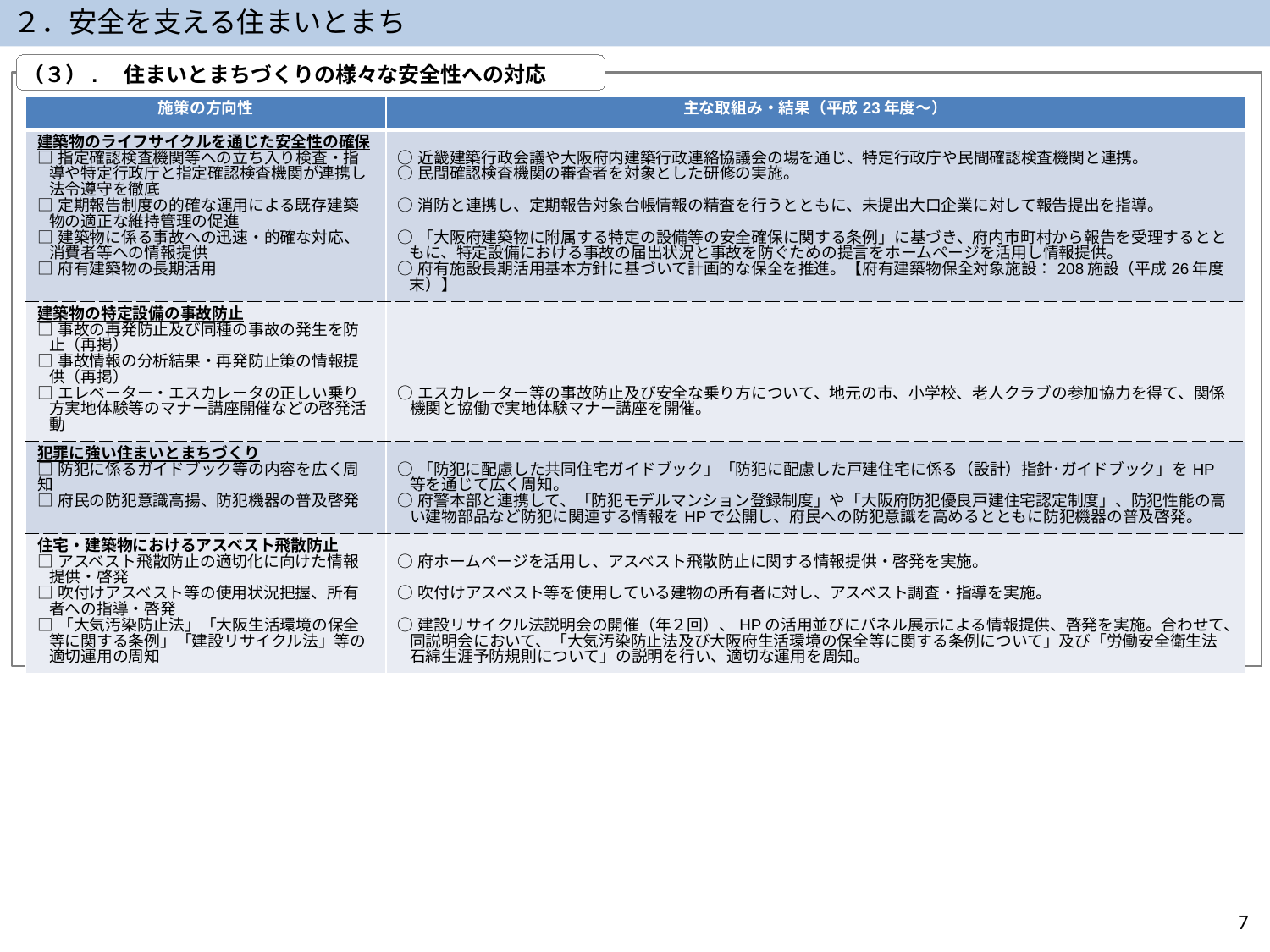

２．安全を支える住まいとまち
（３）.　住まいとまちづくりの様々な安全性への対応

| 施策の方向性 | 主な取組み・結果（平成23年度～） |
| --- | --- |
| 建築物のライフサイクルを通じた安全性の確保 □指定確認検査機関等への立ち入り検査・指導や特定行政庁と指定確認検査機関が連携し法令遵守を徹底 □定期報告制度の的確な運用による既存建築物の適正な維持管理の促進 □建築物に係る事故への迅速・的確な対応、消費者等への情報提供 □府有建築物の長期活用 | ○近畿建築行政会議や大阪府内建築行政連絡協議会の場を通じ、特定行政庁や民間確認検査機関と連携。 ○民間確認検査機関の審査者を対象とした研修の実施。 ○消防と連携し、定期報告対象台帳情報の精査を行うとともに、未提出大口企業に対して報告提出を指導。 ○「大阪府建築物に附属する特定の設備等の安全確保に関する条例」に基づき、府内市町村から報告を受理するとともに、特定設備における事故の届出状況と事故を防ぐための提言をホームページを活用し情報提供。 ○府有施設長期活用基本方針に基づいて計画的な保全を推進。【府有建築物保全対象施設：208施設（平成26年度末）】 |
| 建築物の特定設備の事故防止 □事故の再発防止及び同種の事故の発生を防止（再掲） □事故情報の分析結果・再発防止策の情報提供（再掲） □エレベーター・エスカレータの正しい乗り方実地体験等のマナー講座開催などの啓発活動 | ○エスカレーター等の事故防止及び安全な乗り方について、地元の市、小学校、老人クラブの参加協力を得て、関係機関と協働で実地体験マナー講座を開催。 |
| 犯罪に強い住まいとまちづくり □防犯に係るガイドブック等の内容を広く周知 □府民の防犯意識高揚、防犯機器の普及啓発 | ○「防犯に配慮した共同住宅ガイドブック」「防犯に配慮した戸建住宅に係る（設計）指針･ガイドブック」をHP等を通じて広く周知。 ○府警本部と連携して、「防犯モデルマンション登録制度」や「大阪府防犯優良戸建住宅認定制度」、防犯性能の高い建物部品など防犯に関連する情報をHPで公開し、府民への防犯意識を高めるとともに防犯機器の普及啓発。 |
| 住宅・建築物におけるアスベスト飛散防止 □アスベスト飛散防止の適切化に向けた情報提供・啓発 □吹付けアスベスト等の使用状況把握、所有者への指導・啓発 □「大気汚染防止法」「大阪生活環境の保全等に関する条例」「建設リサイクル法」等の適切運用の周知 | ○府ホームページを活用し、アスベスト飛散防止に関する情報提供・啓発を実施。 ○吹付けアスベスト等を使用している建物の所有者に対し、アスベスト調査・指導を実施。 ○建設リサイクル法説明会の開催（年２回）、HPの活用並びにパネル展示による情報提供、啓発を実施。合わせて、同説明会において、「大気汚染防止法及び大阪府生活環境の保全等に関する条例について」及び「労働安全衛生法 石綿生涯予防規則について」の説明を行い、適切な運用を周知。 |
7